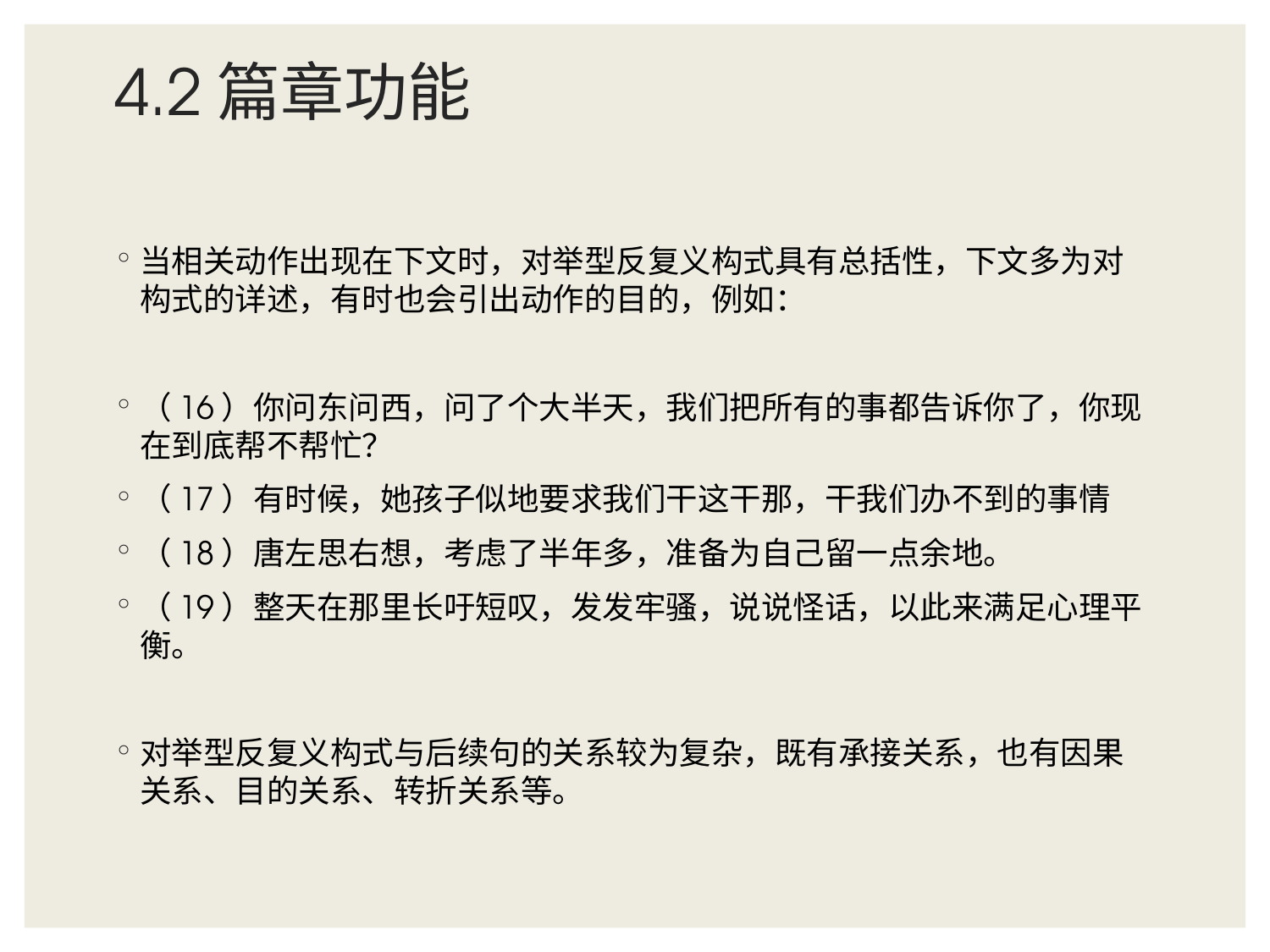

# 4.2篇章功能

当相关动作出现在下文时，对举型反复义构式具有总括性，下文多为对构式的详述，有时也会引出动作的目的，例如：

（16）你问东问西，问了个大半天，我们把所有的事都告诉你了，你现在到底帮不帮忙？
（17）有时候，她孩子似地要求我们干这干那，干我们办不到的事情
（18）唐左思右想，考虑了半年多，准备为自己留一点余地。
（19）整天在那里长吁短叹，发发牢骚，说说怪话，以此来满足心理平衡。

对举型反复义构式与后续句的关系较为复杂，既有承接关系，也有因果关系、目的关系、转折关系等。